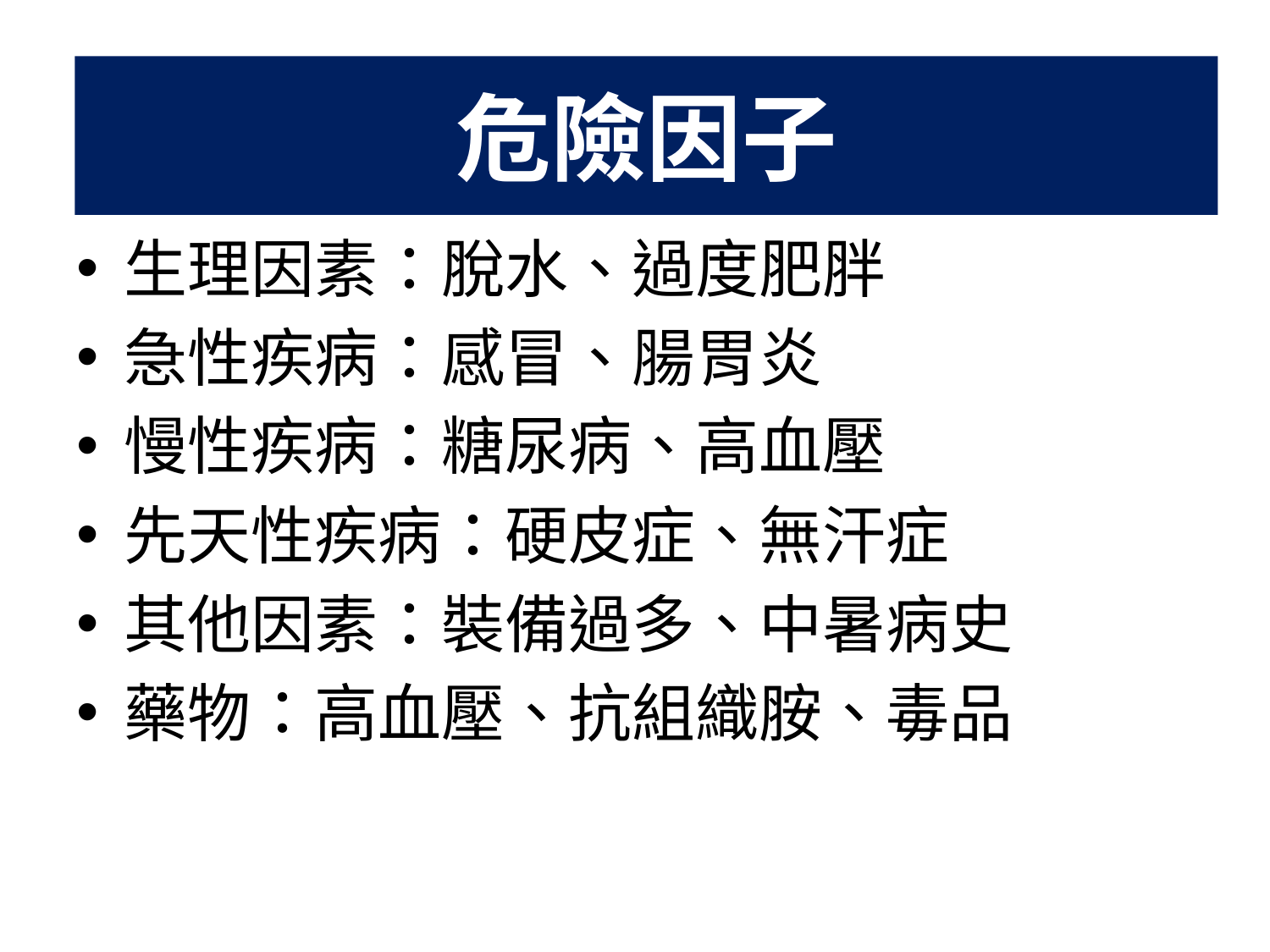

危險因子
生理因素：脫水、過度肥胖
急性疾病：感冒、腸胃炎
慢性疾病：糖尿病、高血壓
先天性疾病：硬皮症、無汗症
其他因素：裝備過多、中暑病史
藥物：高血壓、抗組織胺、毒品